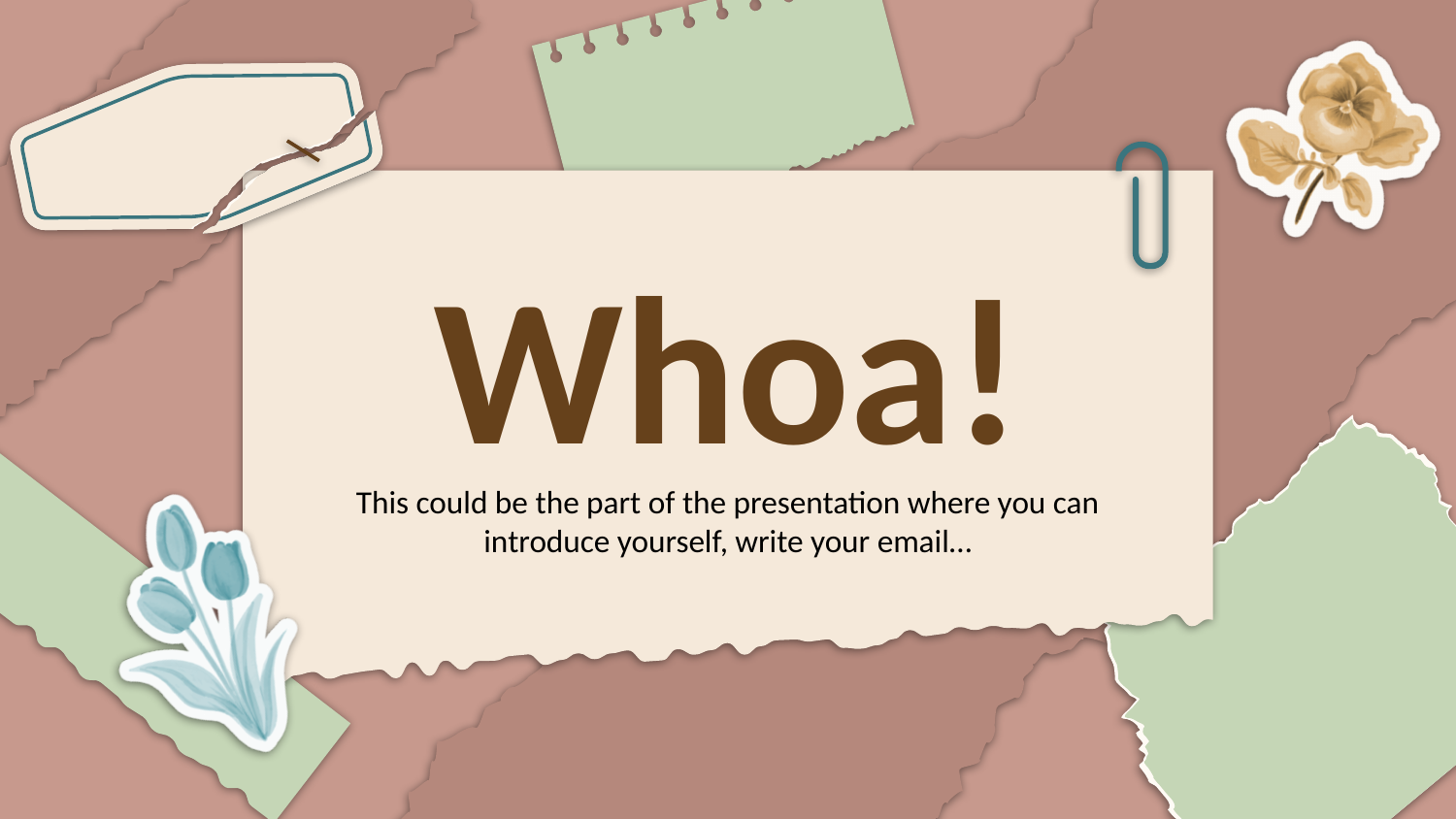

行业PPT模板http://www.1ppt.com/hangye/
# Whoa!
This could be the part of the presentation where you can introduce yourself, write your email…